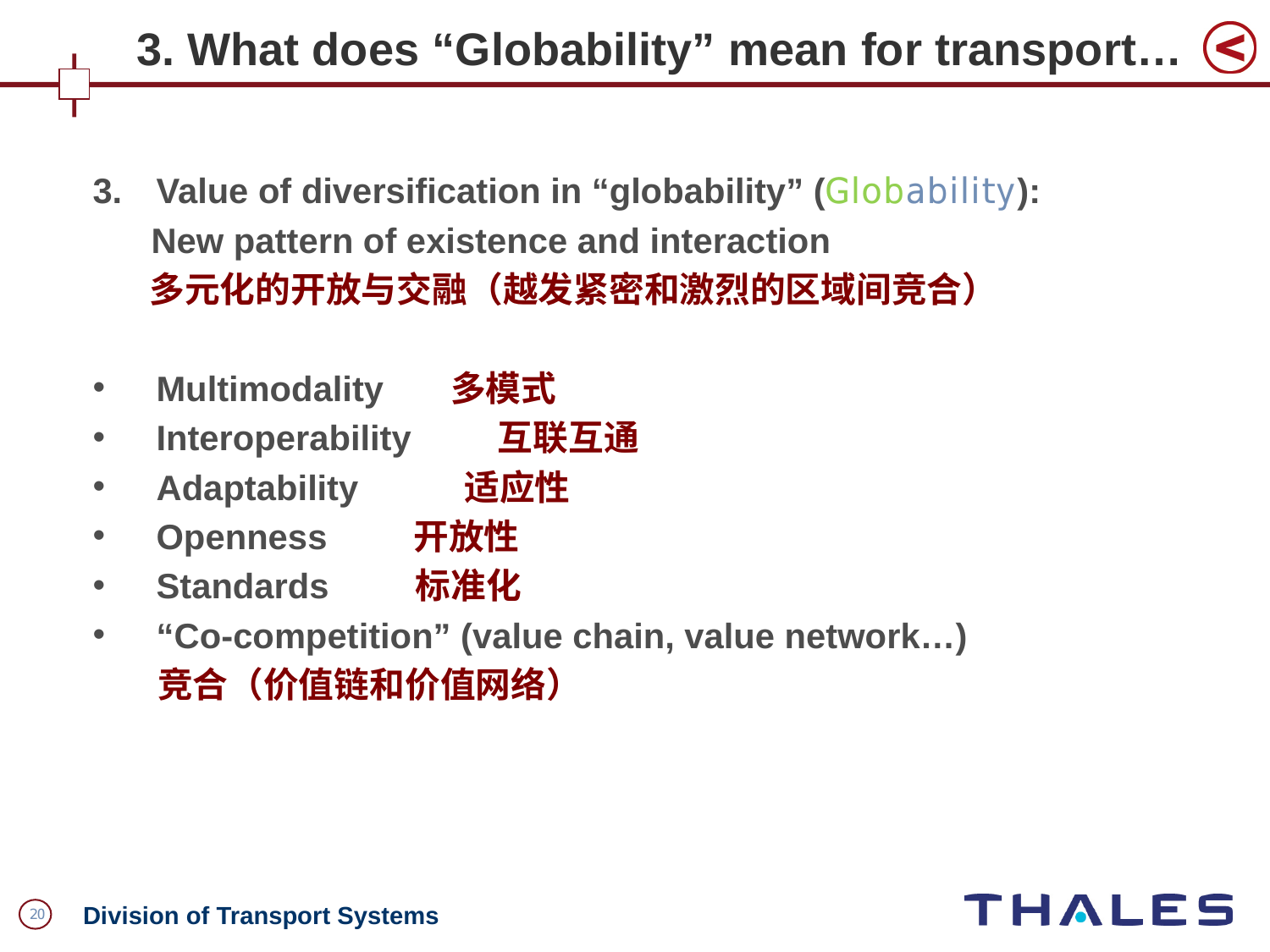

3. What does “Globability” mean for transport…
Value of diversification in “globability” (Globability):
      New pattern of existence and interaction
      多元化的开放与交融（越发紧密和激烈的区域间竞合）

Multimodality      多模式
Interoperability        互联互通
Adaptability          适应性
Openness        开放性
Standards        标准化
“Co-competition” (value chain, value network…)
       竞合（价值链和价值网络）